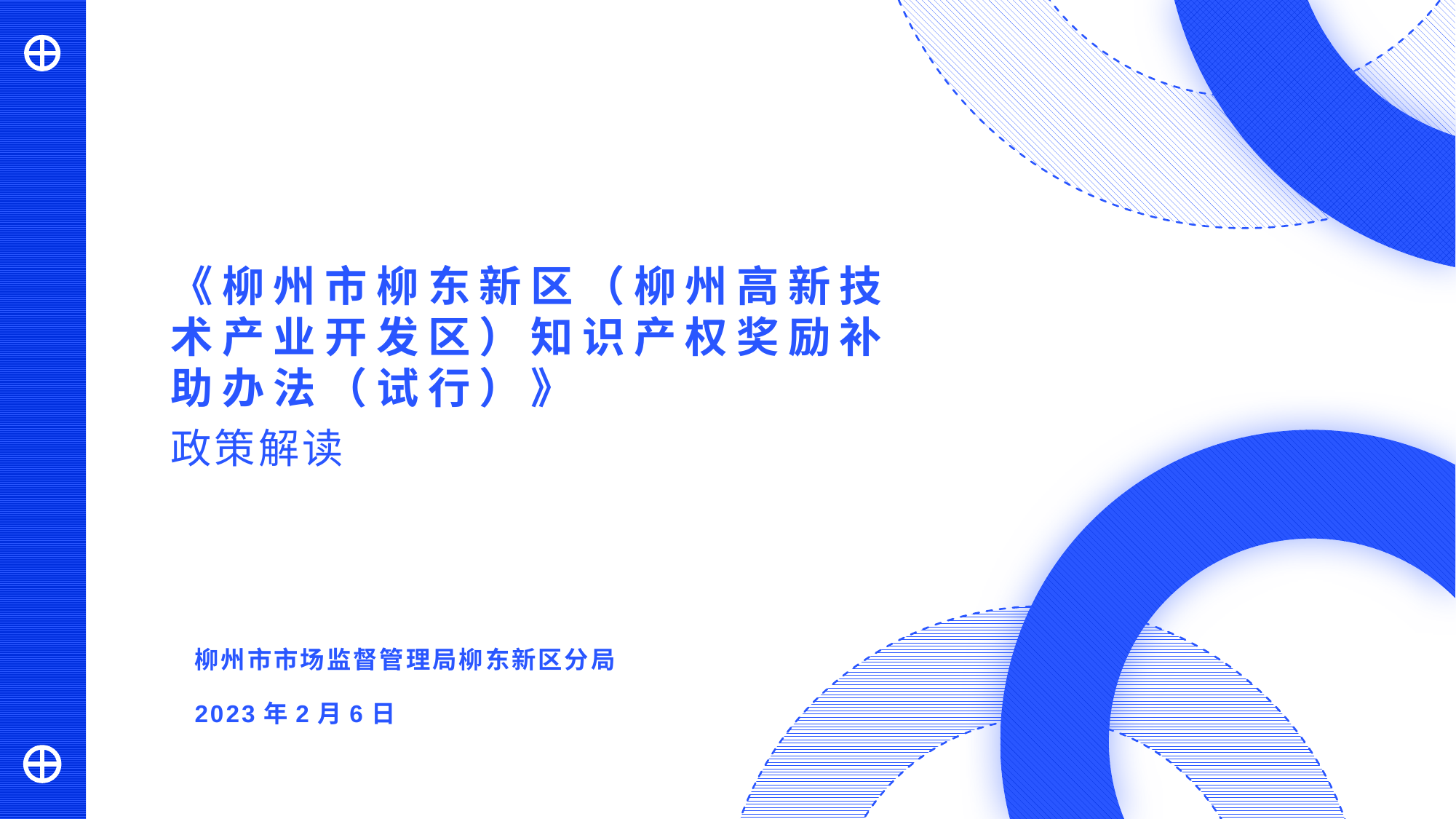

# 《柳州市柳东新区（柳州高新技术产业开发区）知识产权奖励补助办法（试行）》
政策解读
柳州市市场监督管理局柳东新区分局
2023年2月6日